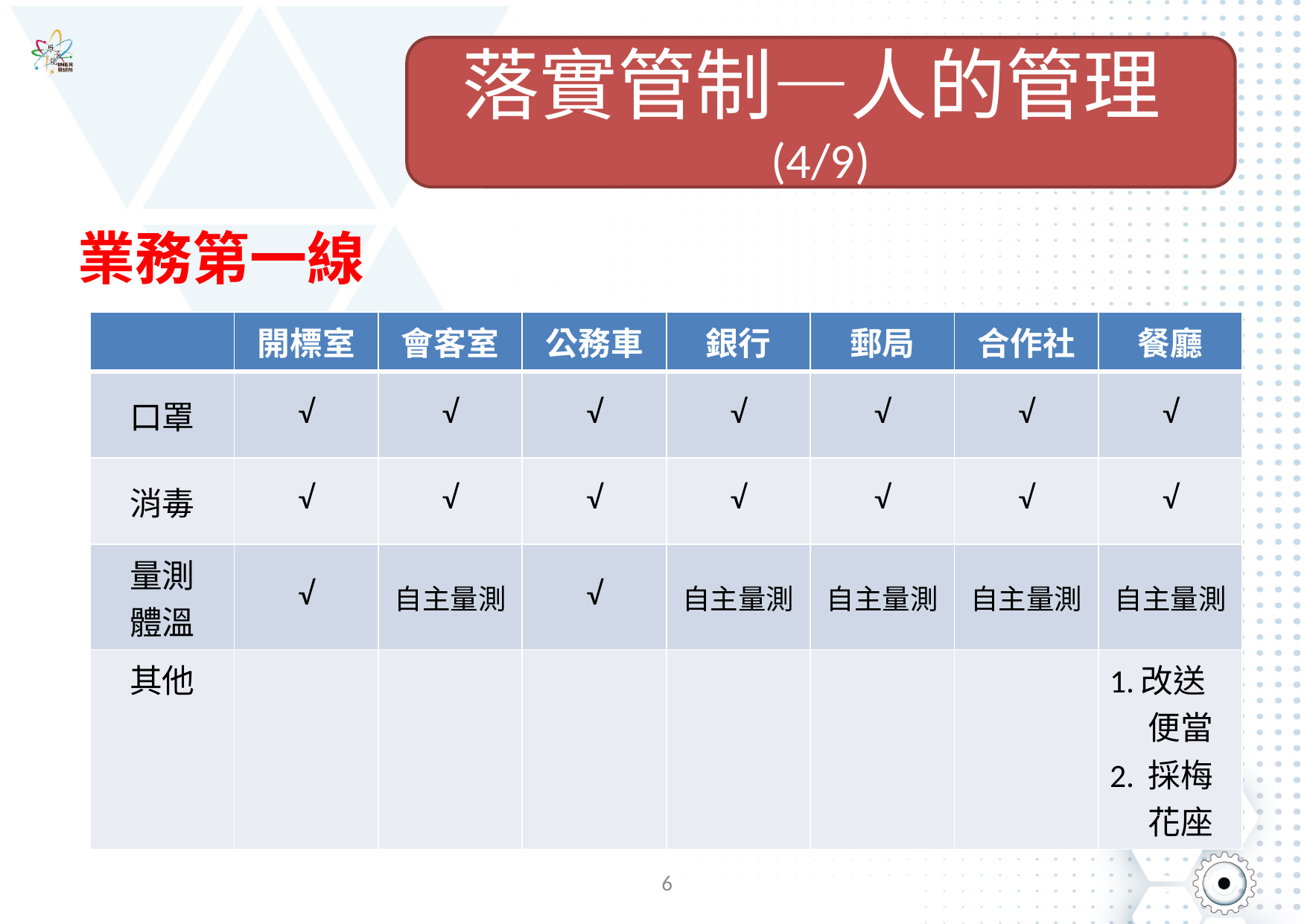

#
落實管制—人的管理(4/9)
落實管制—人的管理
業務第一線
|  | 開標室 | 會客室 | 公務車 | 銀行 | 郵局 | 合作社 | 餐廳 |
| --- | --- | --- | --- | --- | --- | --- | --- |
| 口罩 | √ | √ | √ | √ | √ | √ | √ |
| 消毒 | √ | √ | √ | √ | √ | √ | √ |
| 量測 體溫 | √ | 自主量測 | √ | 自主量測 | 自主量測 | 自主量測 | 自主量測 |
| 其他 |  |  |  |  |  |  | 1.改送 便當 2. 採梅 花座 |
6